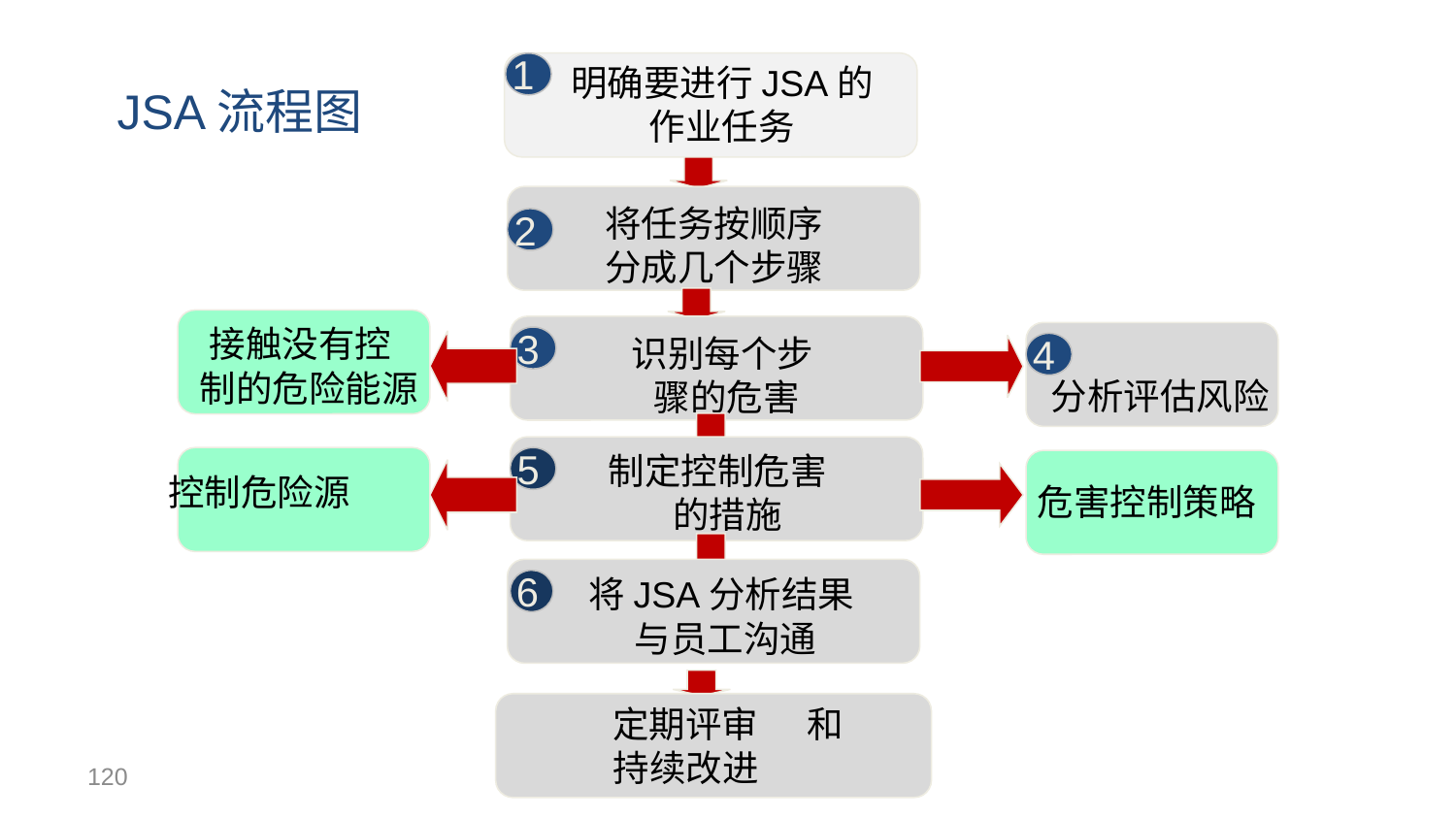

1
明确要进行JSA的
作业任务
JSA流程图

     将任务按顺序
     分成几个步骤
2

     接触没有控制的危险能源

   识别每个步骤的危害

3

4

  分析评估风险

  制定控制危害的措施

5

控制危险源

危害控制策略

   将JSA分析结果与员工沟通
6

     定期评审      和持续改进
120